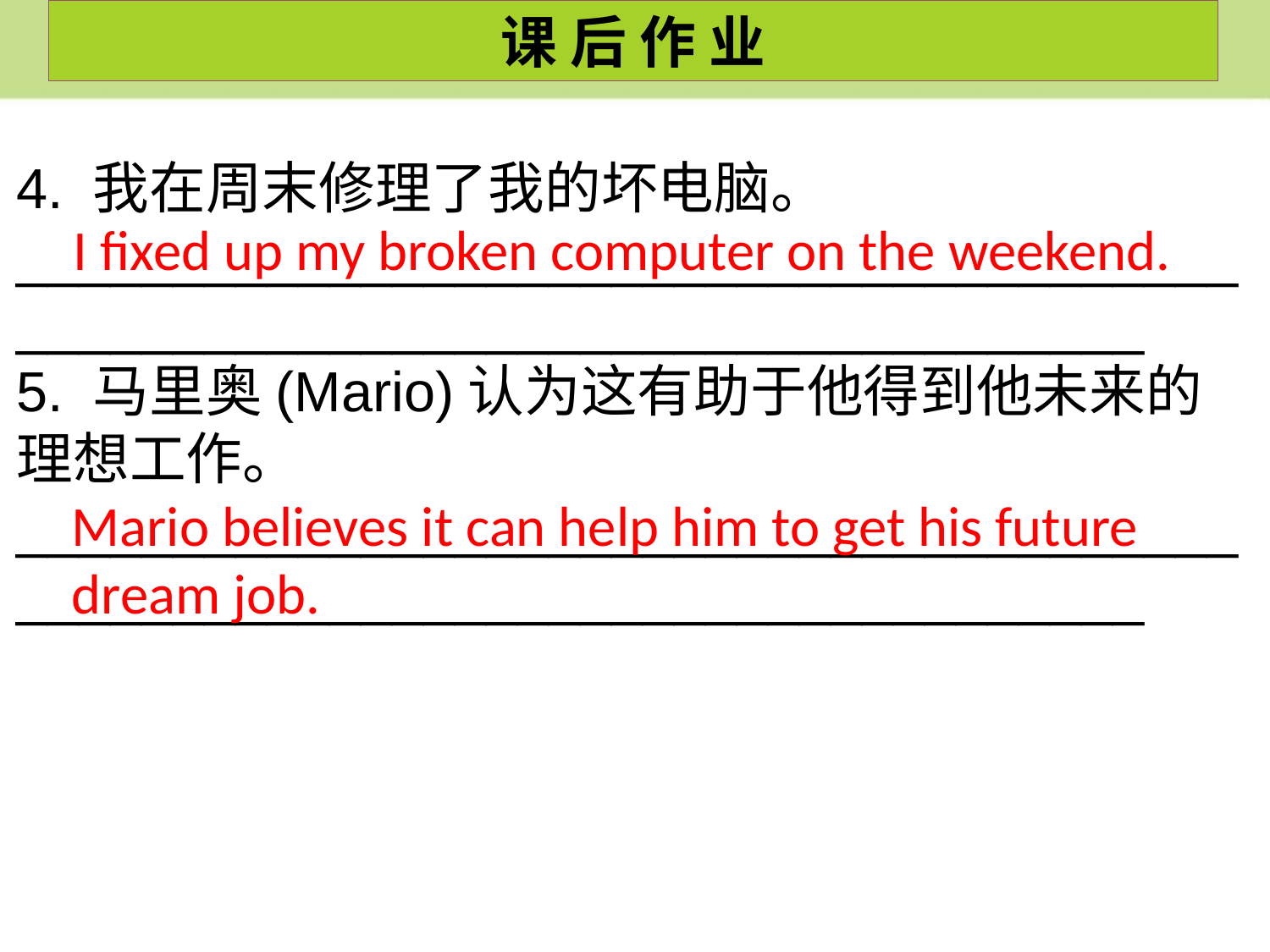

课 后 作 业
4. 我在周末修理了我的坏电脑。
___________________________________________________________________________
5. 马里奥(Mario)认为这有助于他得到他未来的理想工作。
___________________________________________________________________________
I fixed up my broken computer on the weekend.
Mario believes it can help him to get his future dream job.